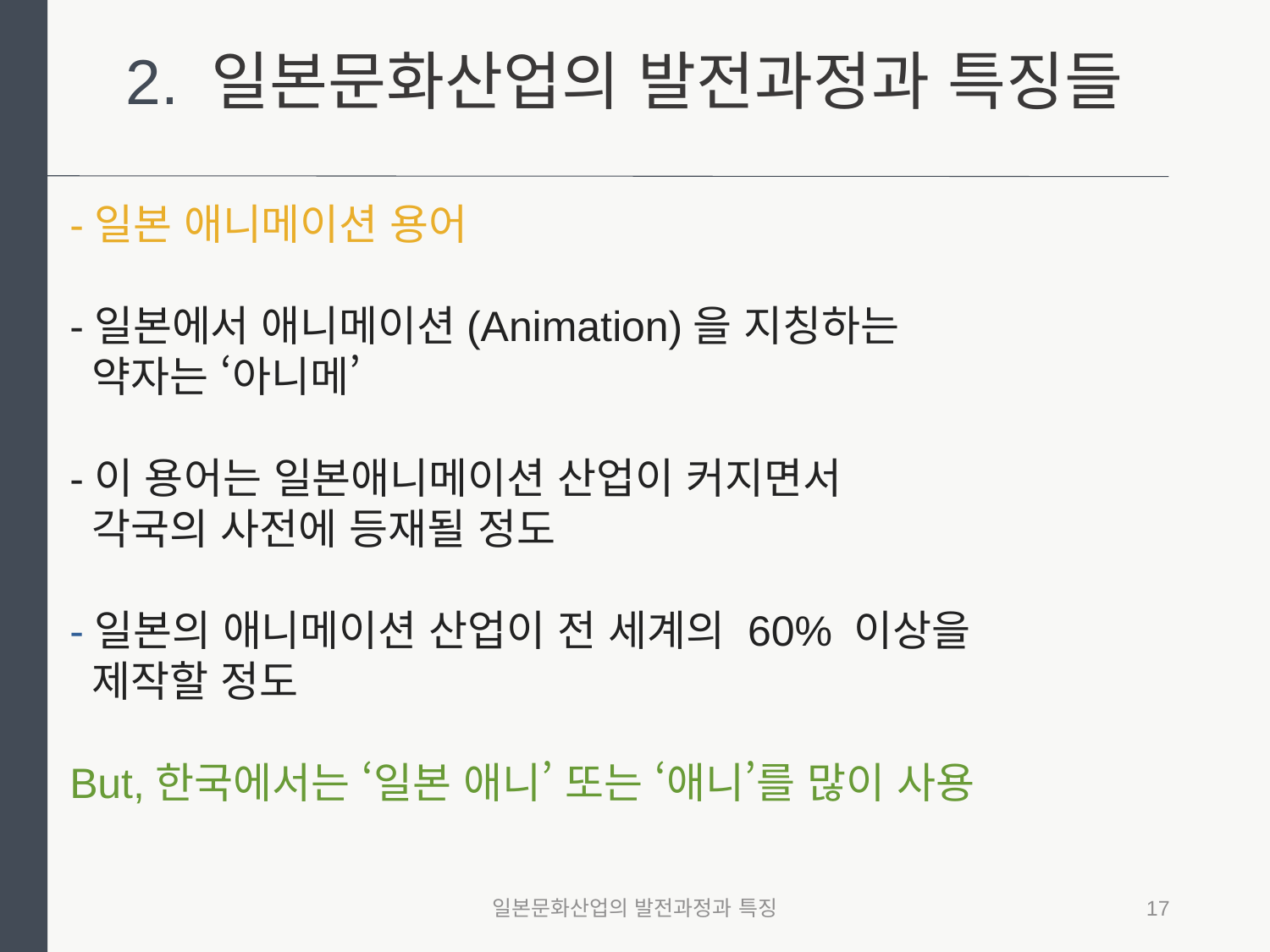

2. 일본문화산업의 발전과정과 특징들
-일본 애니메이션 용어

-일본에서 애니메이션(Animation)을 지칭하는
 약자는 ‘아니메’

-이 용어는 일본애니메이션 산업이 커지면서
 각국의 사전에 등재될 정도

-일본의 애니메이션 산업이 전 세계의 60% 이상을
 제작할 정도

But,한국에서는 ‘일본 애니’ 또는 ‘애니’를 많이 사용
일본문화산업의 발전과정과 특징
17